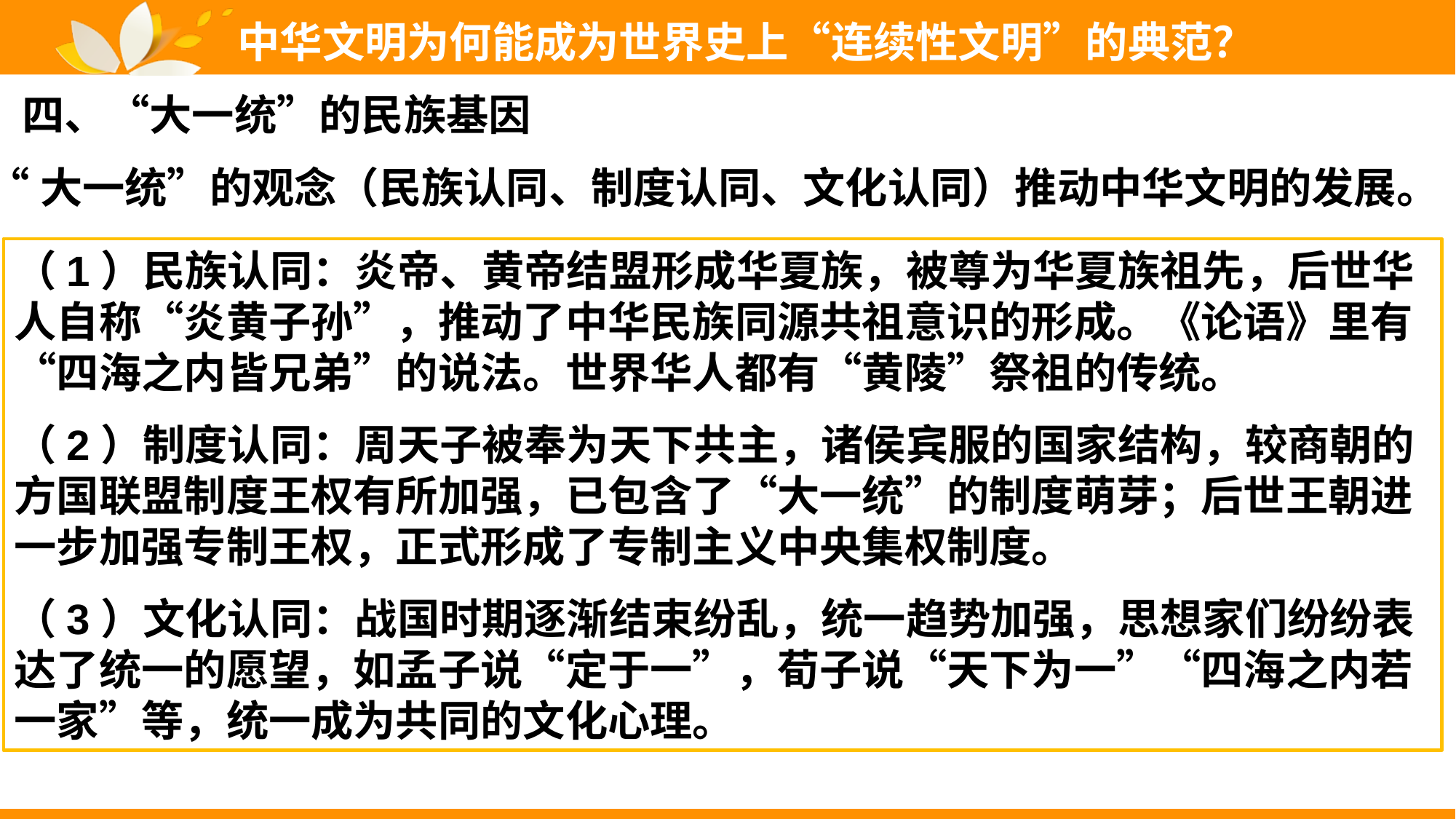

中华文明为何能成为世界史上“连续性文明”的典范？
四、“大一统”的民族基因
  “大一统”的观念（民族认同、制度认同、文化认同）推动中华文明的发展。
（1）民族认同：炎帝、黄帝结盟形成华夏族，被尊为华夏族祖先，后世华人自称“炎黄子孙”，推动了中华民族同源共祖意识的形成。《论语》里有“四海之内皆兄弟”的说法。世界华人都有“黄陵”祭祖的传统。
（2）制度认同：周天子被奉为天下共主，诸侯宾服的国家结构，较商朝的方国联盟制度王权有所加强，已包含了“大一统”的制度萌芽；后世王朝进一步加强专制王权，正式形成了专制主义中央集权制度。
（3）文化认同：战国时期逐渐结束纷乱，统一趋势加强，思想家们纷纷表达了统一的愿望，如孟子说“定于一”，荀子说“天下为一”“四海之内若一家”等，统一成为共同的文化心理。